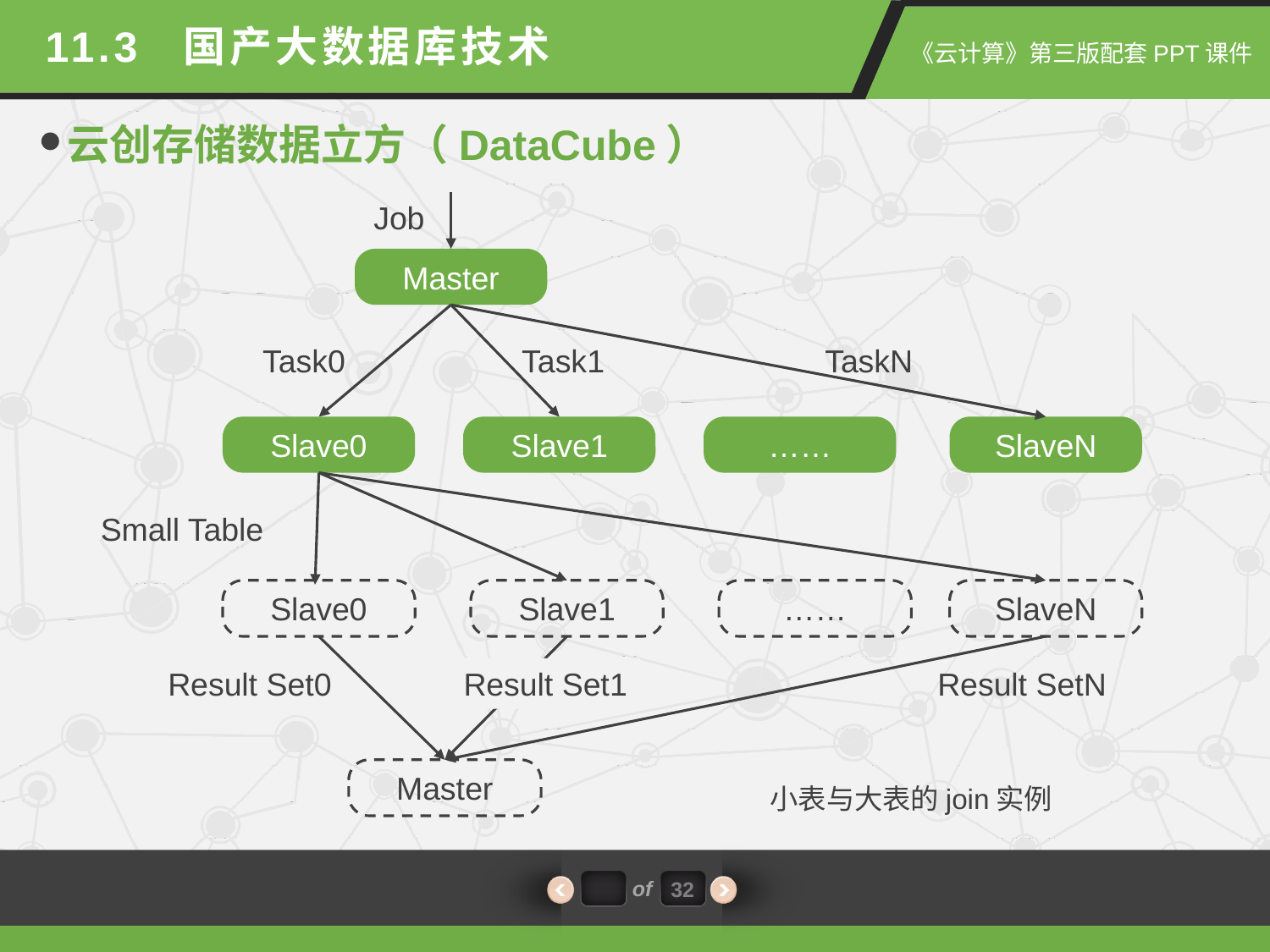

11.3  国产大数据库技术
云创存储数据立方（DataCube）

Job
Master
Task0
Task1
TaskN
Slave0
Slave1
……
SlaveN
Small Table
Slave0
Slave1
……
SlaveN
Result Set0
Result Set1
Result SetN
Master
小表与大表的join实例
20